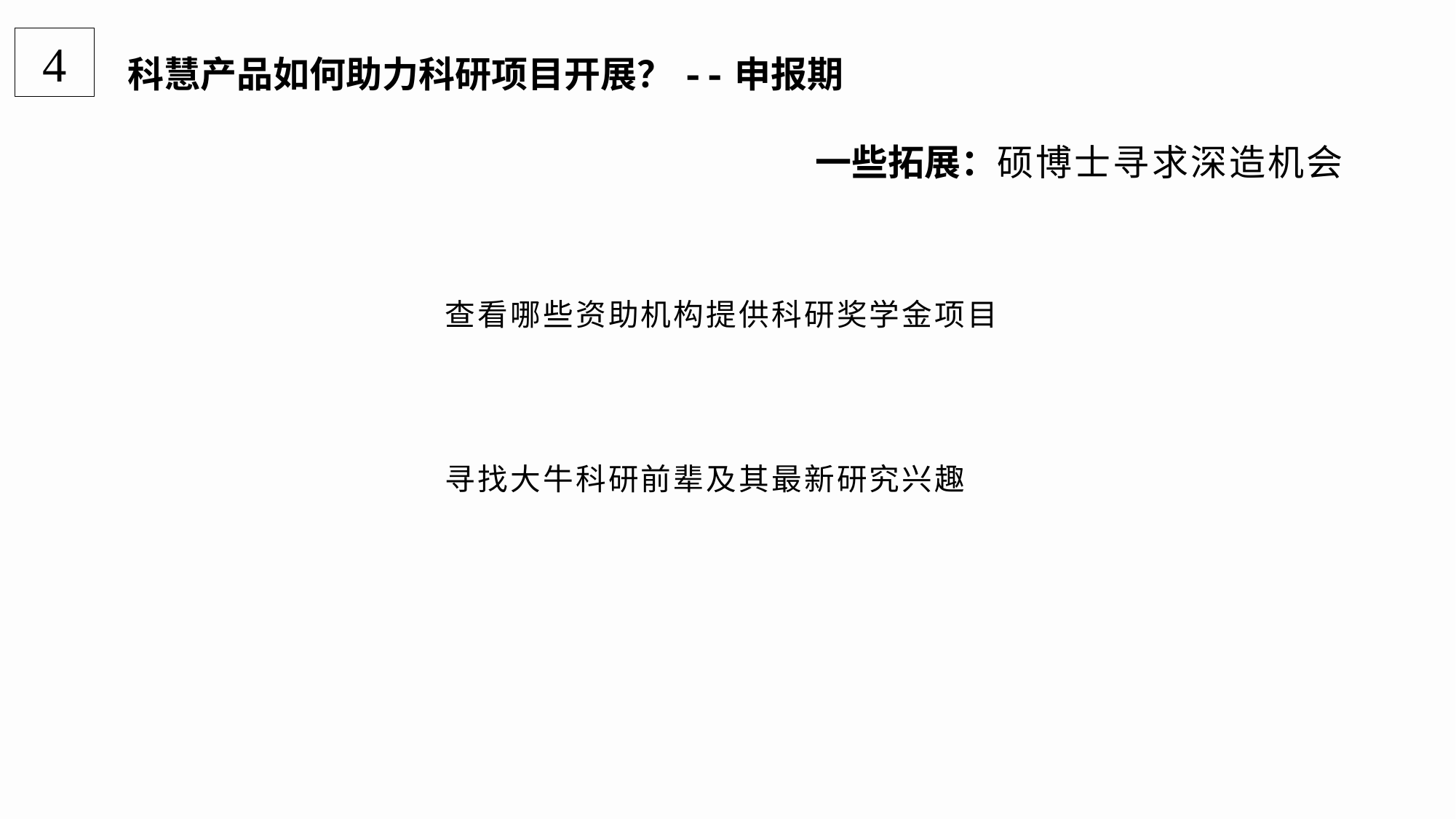

科慧产品如何助力科研项目开展？--申报期
4
一些拓展：硕博士寻求深造机会
查看哪些资助机构提供科研奖学金项目
寻找大牛科研前辈及其最新研究兴趣